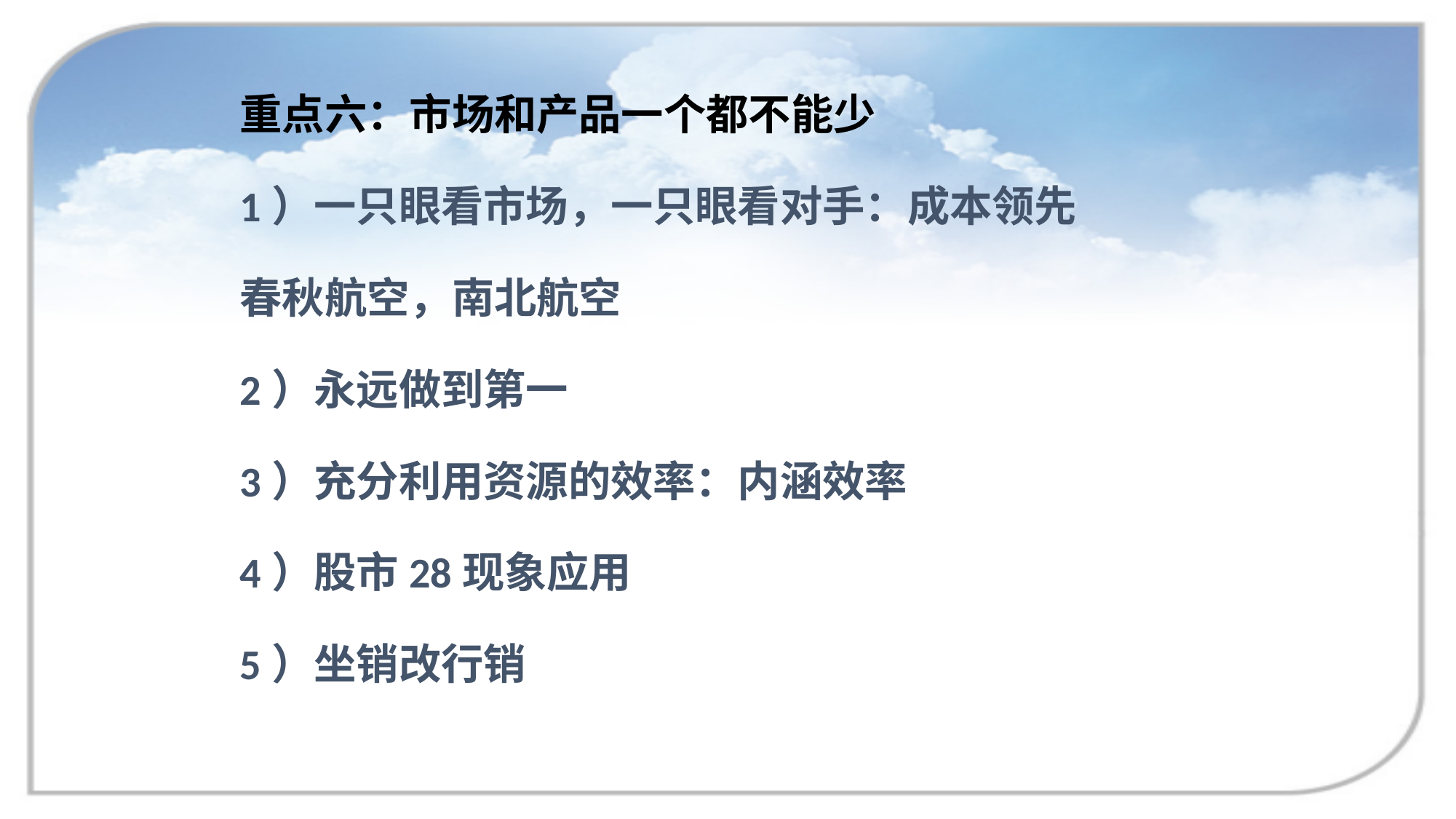

重点六：市场和产品一个都不能少
1）一只眼看市场，一只眼看对手：成本领先
春秋航空，南北航空
2）永远做到第一
3）充分利用资源的效率：内涵效率
4）股市28现象应用
5）坐销改行销